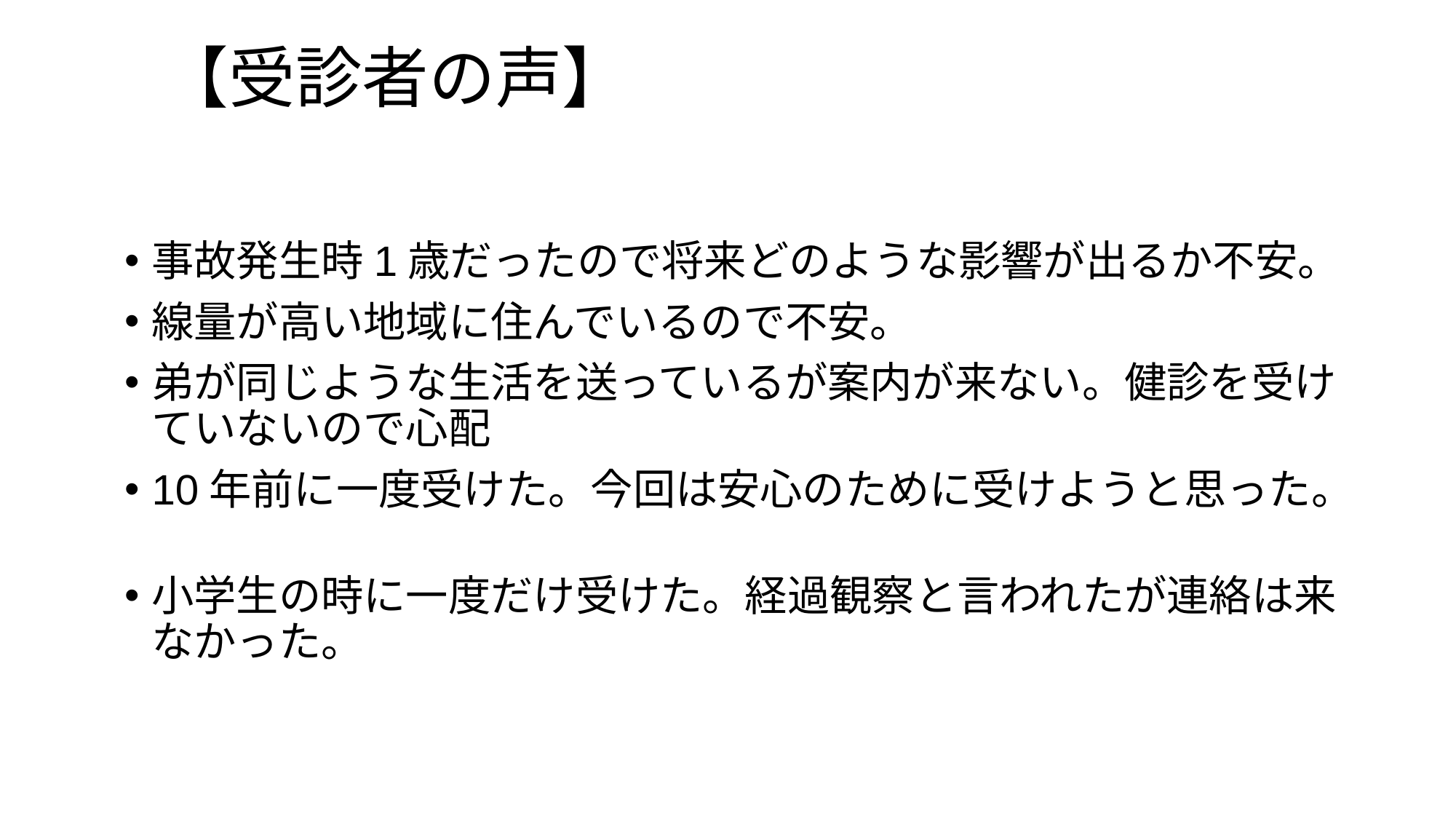

# 【受診者の声】
事故発生時1歳だったので将来どのような影響が出るか不安。
線量が高い地域に住んでいるので不安。
弟が同じような生活を送っているが案内が来ない。健診を受けていないので心配
10年前に一度受けた。今回は安心のために受けようと思った。
小学生の時に一度だけ受けた。経過観察と言われたが連絡は来なかった。